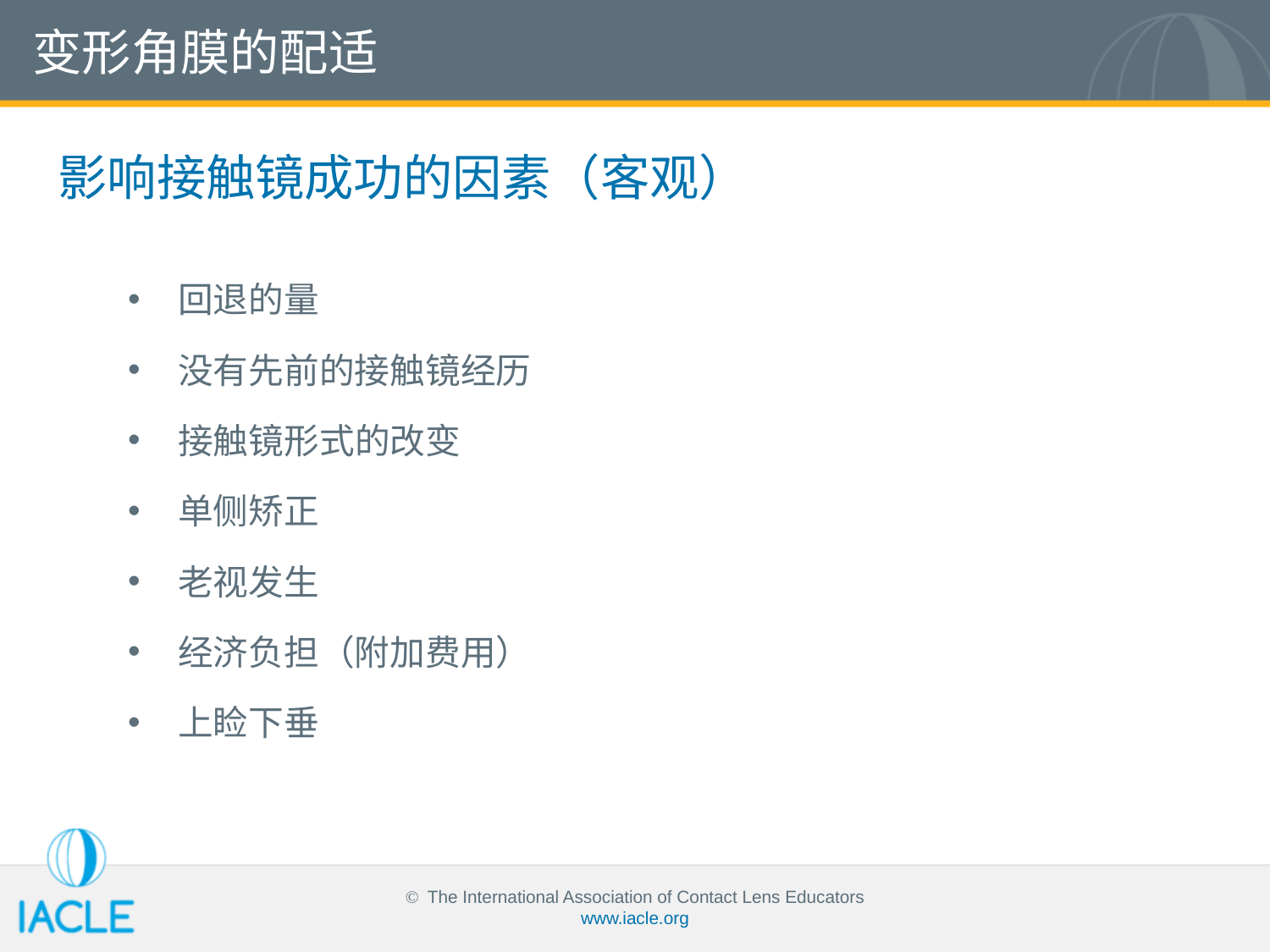

变形角膜的配适
影响接触镜成功的因素（客观）
回退的量
没有先前的接触镜经历
接触镜形式的改变
单侧矫正
老视发生
经济负担（附加费用）
上睑下垂